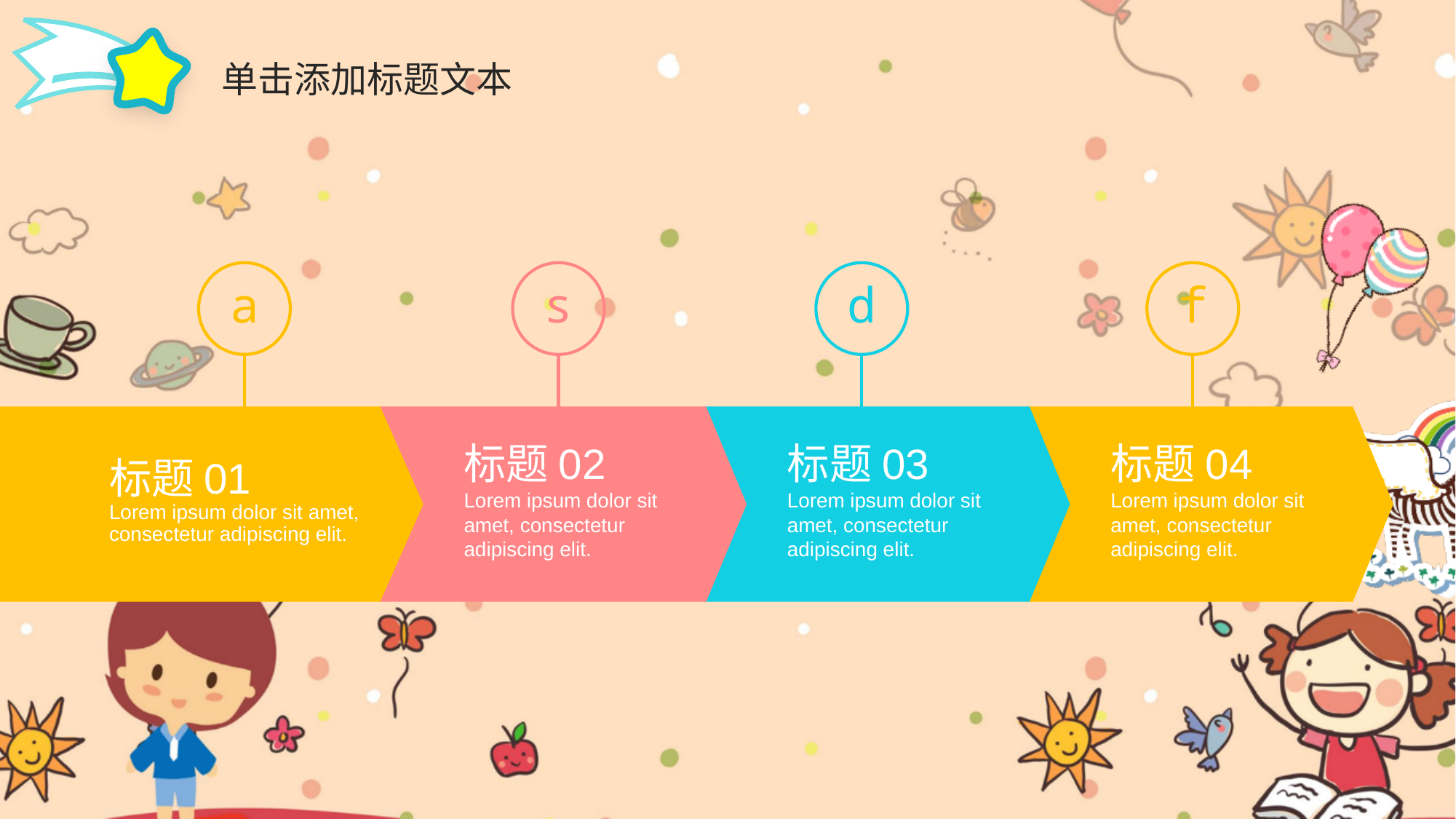

单击添加标题文本
a
s
d
f
标题01
Lorem ipsum dolor sit amet, consectetur adipiscing elit.
标题02
Lorem ipsum dolor sit amet, consectetur adipiscing elit.
标题03
Lorem ipsum dolor sit amet, consectetur adipiscing elit.
标题04
Lorem ipsum dolor sit amet, consectetur adipiscing elit.